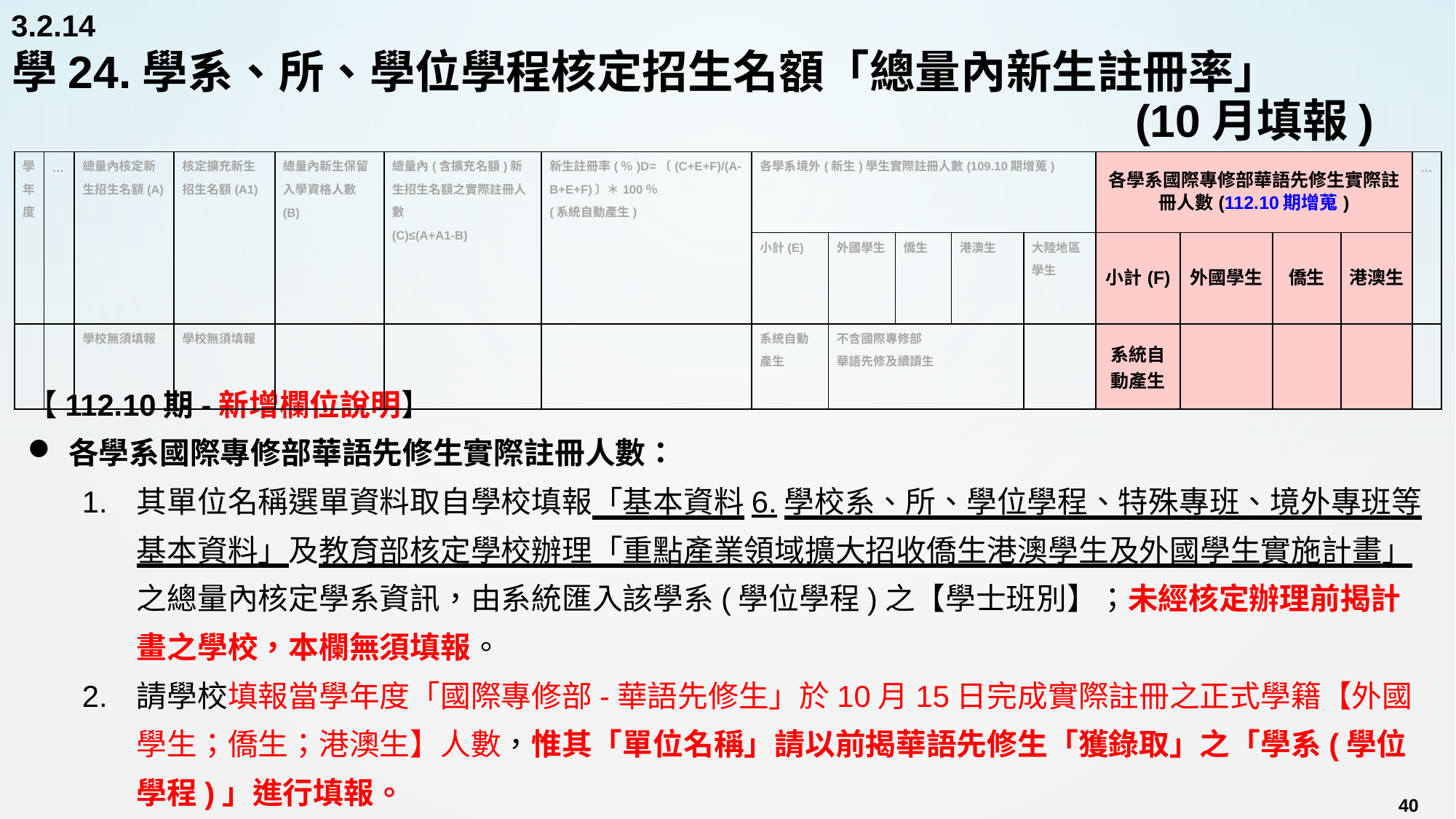

3.2.14
# 學24.學系、所、學位學程核定招生名額「總量內新生註冊率」 (10月填報)
| 學年度 | … | 總量內核定新生招生名額(A) | 核定擴充新生招生名額(A1) | 總量內新生保留入學資格人數(B) | 總量內(含擴充名額)新生招生名額之實際註冊人數 (C)≤(A+A1-B) | 新生註冊率(％)D=〔(C+E+F)/(A-B+E+F)〕＊100％ (系統自動產生) | 各學系境外(新生)學生實際註冊人數(109.10期增蒐) |  |  |  |  | 各學系國際專修部華語先修生實際註冊人數(112.10期增蒐) |  |  |  | … |
| --- | --- | --- | --- | --- | --- | --- | --- | --- | --- | --- | --- | --- | --- | --- | --- | --- |
|  |  |  |  |  |  |  | 小計(E) | 外國學生 | 僑生 | 港澳生 | 大陸地區學生 | 小計(F) | 外國學生 | 僑生 | 港澳生 |  |
|  |  | 學校無須填報 | 學校無須填報 |  |  |  | 系統自動產生 | 不含國際專修部 華語先修及續讀生 |  |  |  | 系統自動產生 |  |  |  |  |
【112.10期-新增欄位說明】
各學系國際專修部華語先修生實際註冊人數：
其單位名稱選單資料取自學校填報「基本資料6.學校系、所、學位學程、特殊專班、境外專班等基本資料」及教育部核定學校辦理「重點產業領域擴大招收僑生港澳學生及外國學生實施計畫」之總量內核定學系資訊，由系統匯入該學系(學位學程)之【學士班別】；未經核定辦理前揭計畫之學校，本欄無須填報。
請學校填報當學年度「國際專修部-華語先修生」於10月15日完成實際註冊之正式學籍【外國學生；僑生；港澳生】人數，惟其「單位名稱」請以前揭華語先修生「獲錄取」之「學系(學位學程)」進行填報。